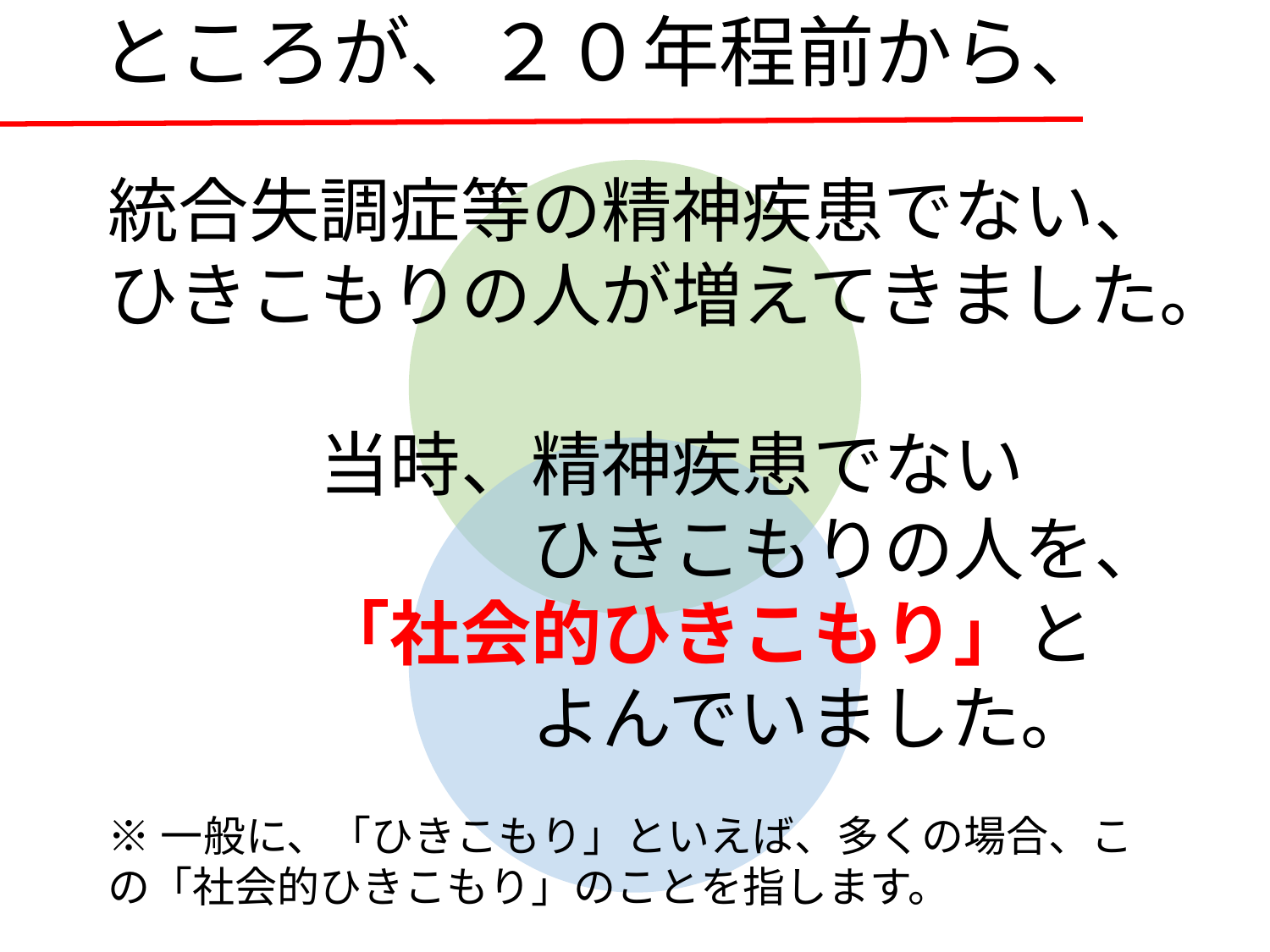

# ところが、２０年程前から、
統合失調症等の精神疾患でない、
ひきこもりの人が増えてきました。

　　　当時、精神疾患でない
　　　　　　ひきこもりの人を、
　　　「社会的ひきこもり」と
　　　　　　よんでいました。

※一般に、「ひきこもり」といえば、多くの場合、この「社会的ひきこもり」のことを指します。